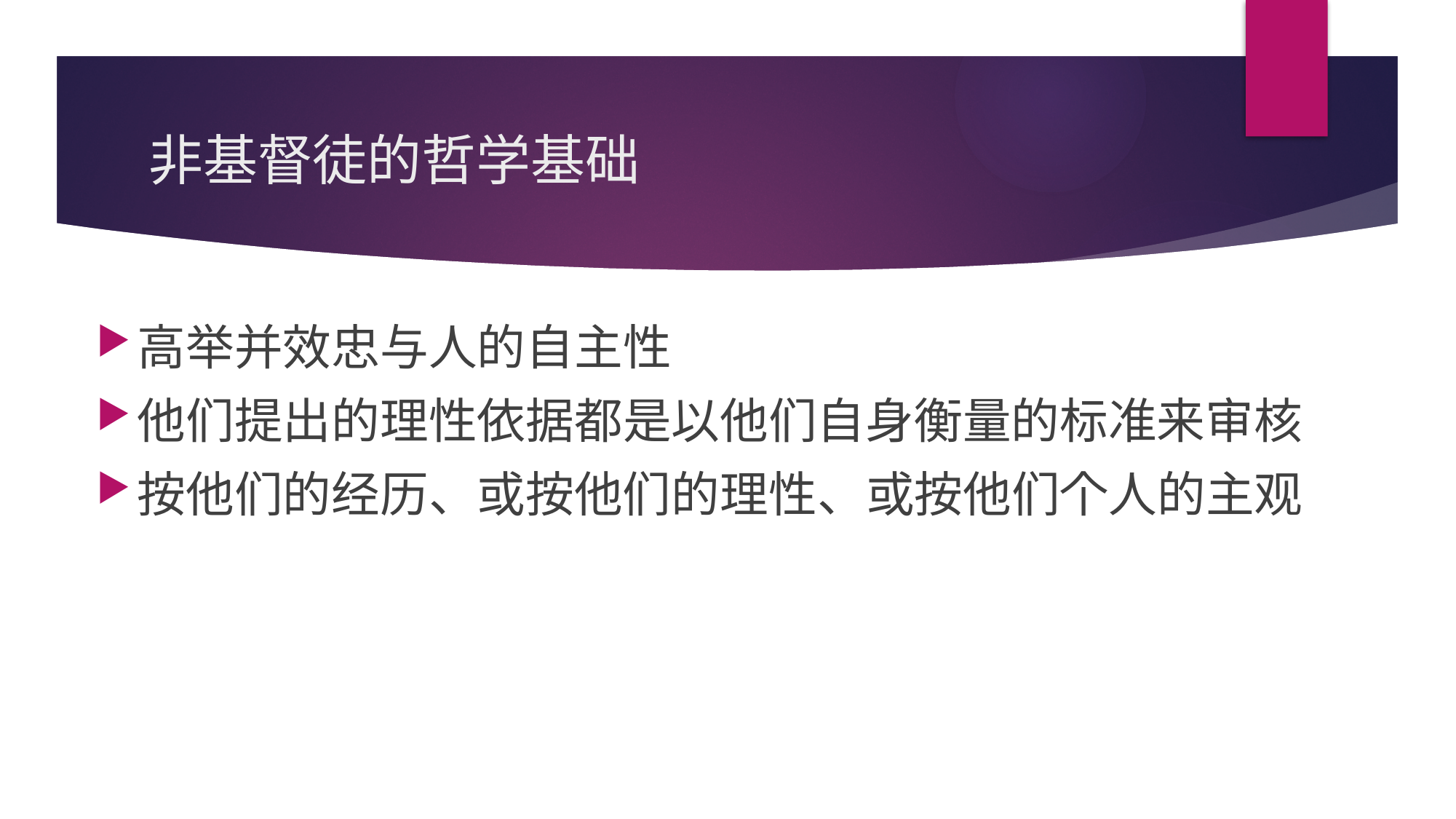

# 非基督徒的哲学基础
高举并效忠与人的自主性
他们提出的理性依据都是以他们自身衡量的标准来审核
按他们的经历、或按他们的理性、或按他们个人的主观